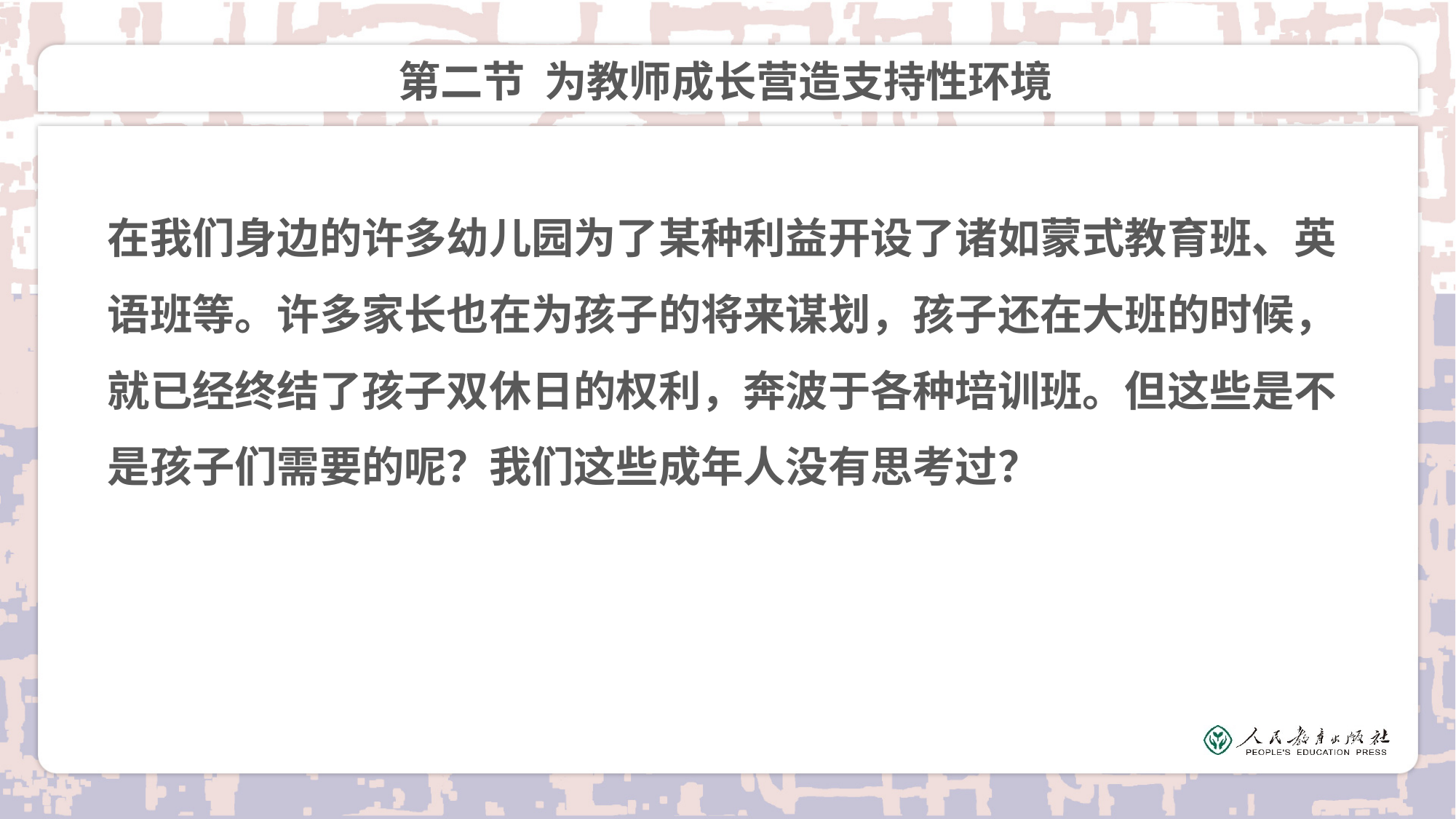

# 第二节  为教师成长营造支持性环境
在我们身边的许多幼儿园为了某种利益开设了诸如蒙式教育班、英语班等。许多家长也在为孩子的将来谋划，孩子还在大班的时候，就已经终结了孩子双休日的权利，奔波于各种培训班。但这些是不是孩子们需要的呢？我们这些成年人没有思考过？